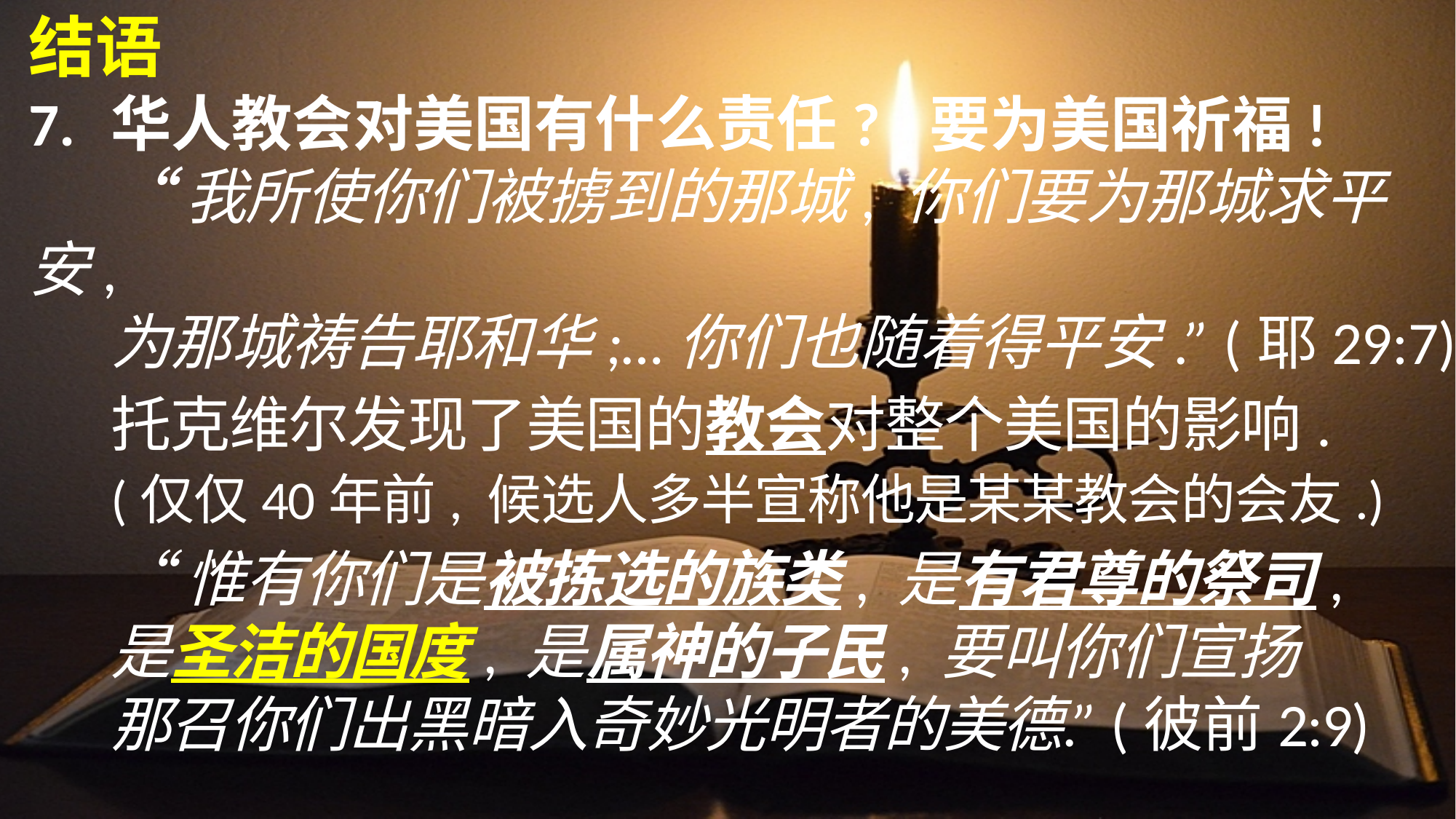

结语
7.	华人教会对美国有什么责任?
	“我所使你们被掳到的那城, 你们要为那城求平安,
	为那城祷告耶和华;…你们也随着得	平安.” (耶29:7)
	托克维尔发现了美国的教会对整个美国的影响.
	(仅仅40年前, 候选人多半宣称他是某某教会的会友.)
	“惟有你们是被拣选的族类, 是有君尊的祭司,
	是圣洁的国度, 是属神的子民, 要叫你们宣扬
	那召你们出黑	暗入奇妙光明者的美德.” (彼前2:9)
要为美国祈福!